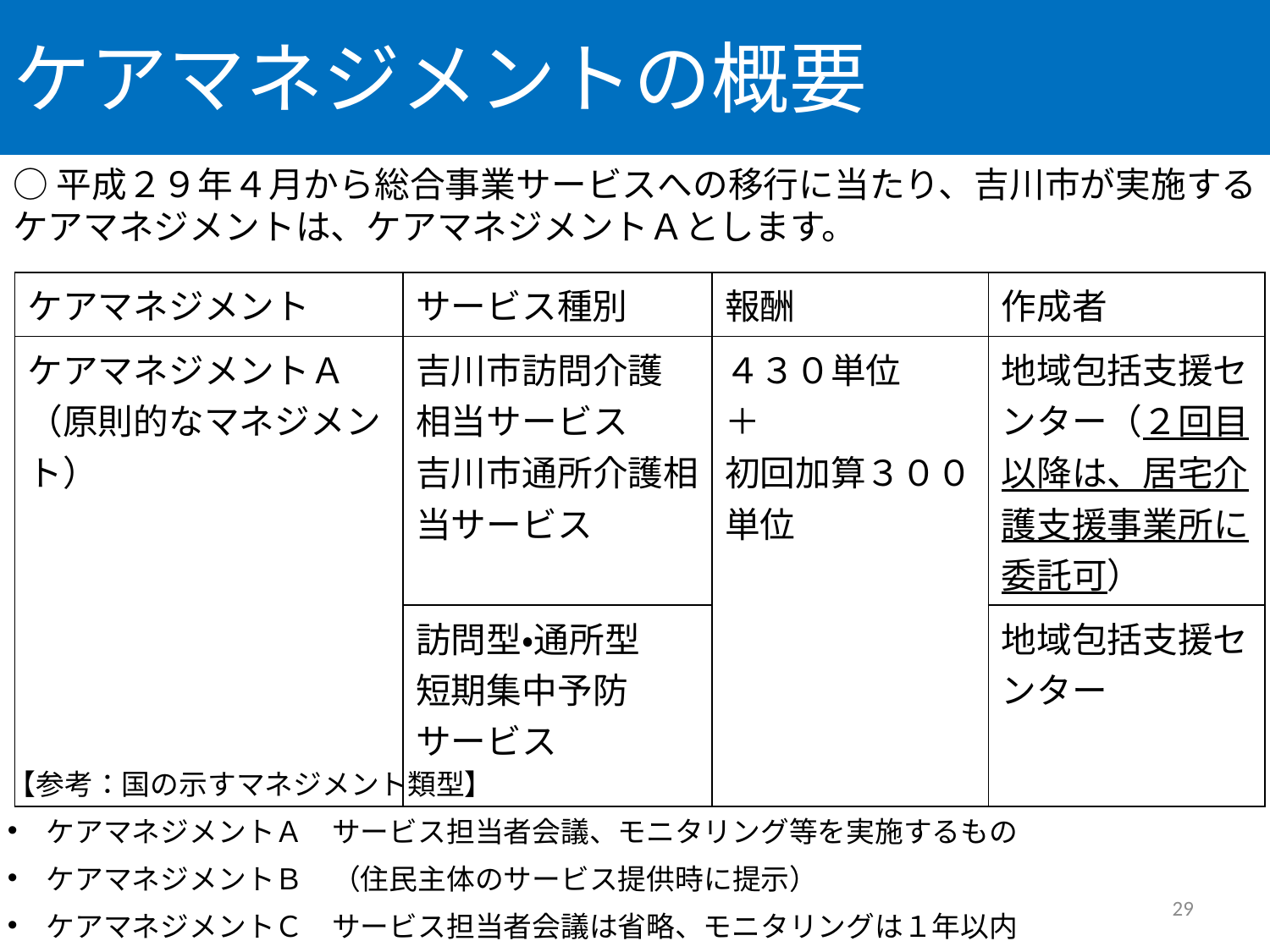

# ケアマネジメントの概要
○平成２９年４月から総合事業サービスへの移行に当たり、吉川市が実施するケアマネジメントは、ケアマネジメントＡとします。
| ケアマネジメント | サービス種別 | 報酬 | 作成者 |
| --- | --- | --- | --- |
| ケアマネジメントＡ （原則的なマネジメント） | 吉川市訪問介護 相当サービス 吉川市通所介護相当サービス | ４３０単位 ＋ 初回加算３００単位 | 地域包括支援センター（２回目以降は、居宅介護支援事業所に委託可） |
|  | 訪問型・通所型 短期集中予防 サービス |  | 地域包括支援センター |
【参考：国の示すマネジメント類型】
ケアマネジメントＡ　サービス担当者会議、モニタリング等を実施するもの
ケアマネジメントＢ　（住民主体のサービス提供時に提示）
ケアマネジメントＣ　サービス担当者会議は省略、モニタリングは１年以内
29